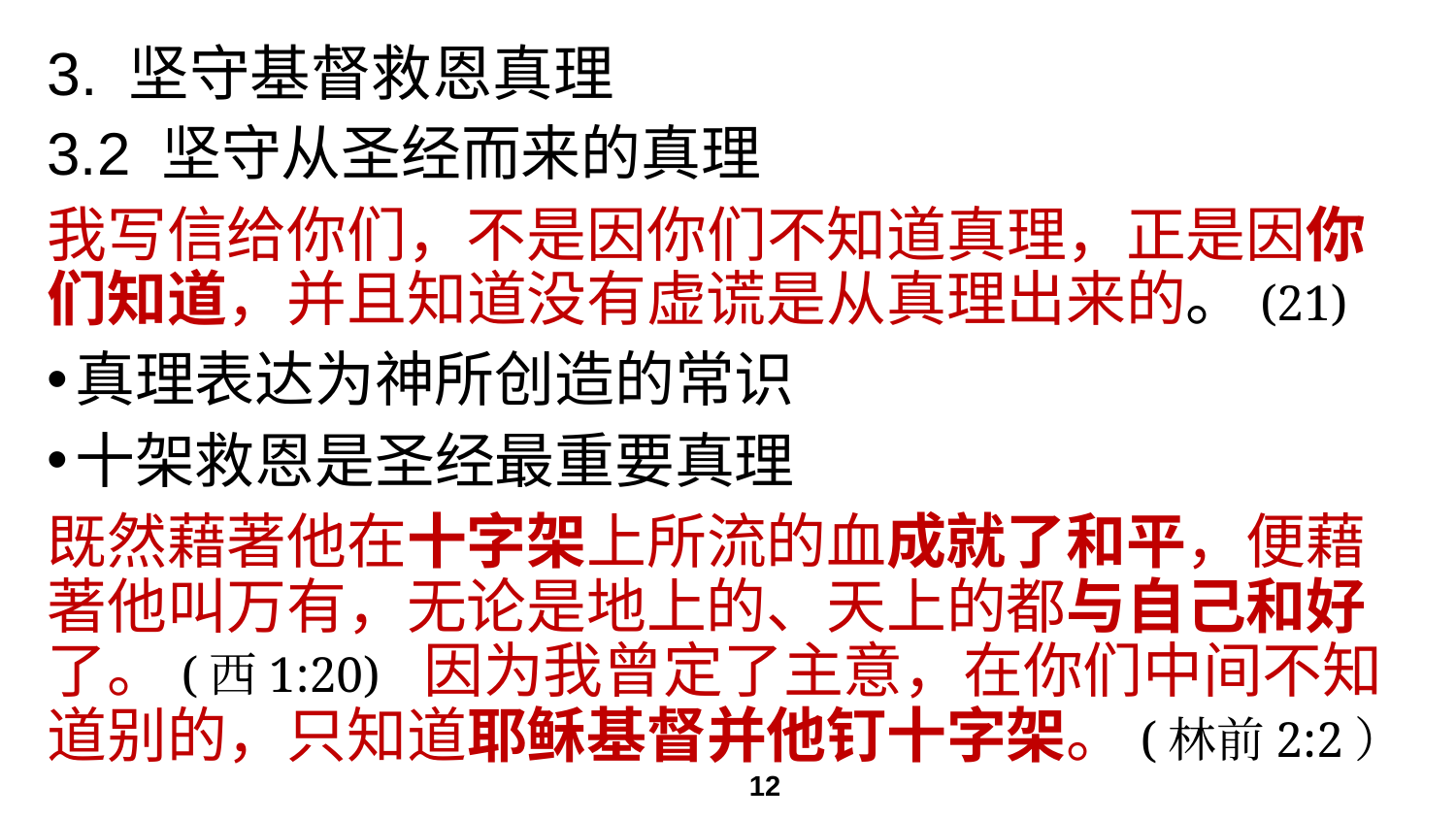

# 3. 坚守基督救恩真理
3.2 坚守从圣经而来的真理
我写信给你们，不是因你们不知道真理，正是因你们知道，并且知道没有虚谎是从真理出来的。(21)
真理表达为神所创造的常识
十架救恩是圣经最重要真理
既然藉著他在十字架上所流的血成就了和平，便藉著他叫万有，无论是地上的、天上的都与自己和好了。(西1:20)  因为我曾定了主意，在你们中间不知道别的，只知道耶稣基督并他钉十字架。(林前2:2）
12